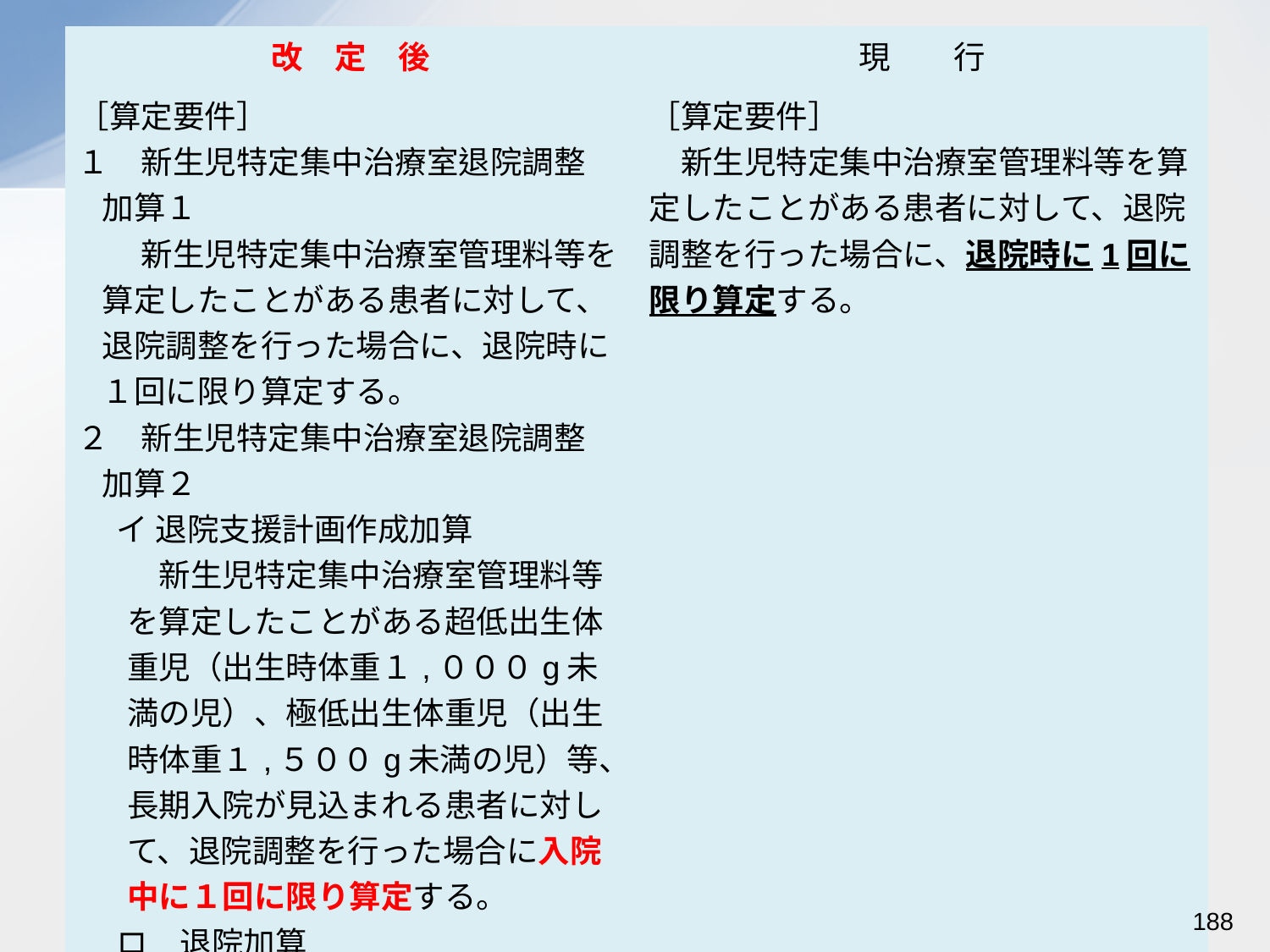

| 改　定　後 | 現　　行 |
| --- | --- |
| ［算定要件］ １　新生児特定集中治療室退院調整 加算１ 　 新生児特定集中治療室管理料等を算定したことがある患者に対して、退院調整を行った場合に、退院時に１回に限り算定する。 ２　新生児特定集中治療室退院調整 加算２ 　 イ 退院支援計画作成加算 　新生児特定集中治療室管理料等を算定したことがある超低出生体重児（出生時体重１,０００g未満の児）、極低出生体重児（出生時体重１,５００g未満の児）等、長期入院が見込まれる患者に対して、退院調整を行った場合に入院中に１回に限り算定する。 　 ロ　退院加算 　退院支援計画作成加算を算定した患者が当該退院支援計画に基づく退院調整により退院した場合に、退院時に１回に限り算定する。 | ［算定要件］ 　新生児特定集中治療室管理料等を算定したことがある患者に対して、退院調整を行った場合に、退院時に1回に限り算定する。 |
188